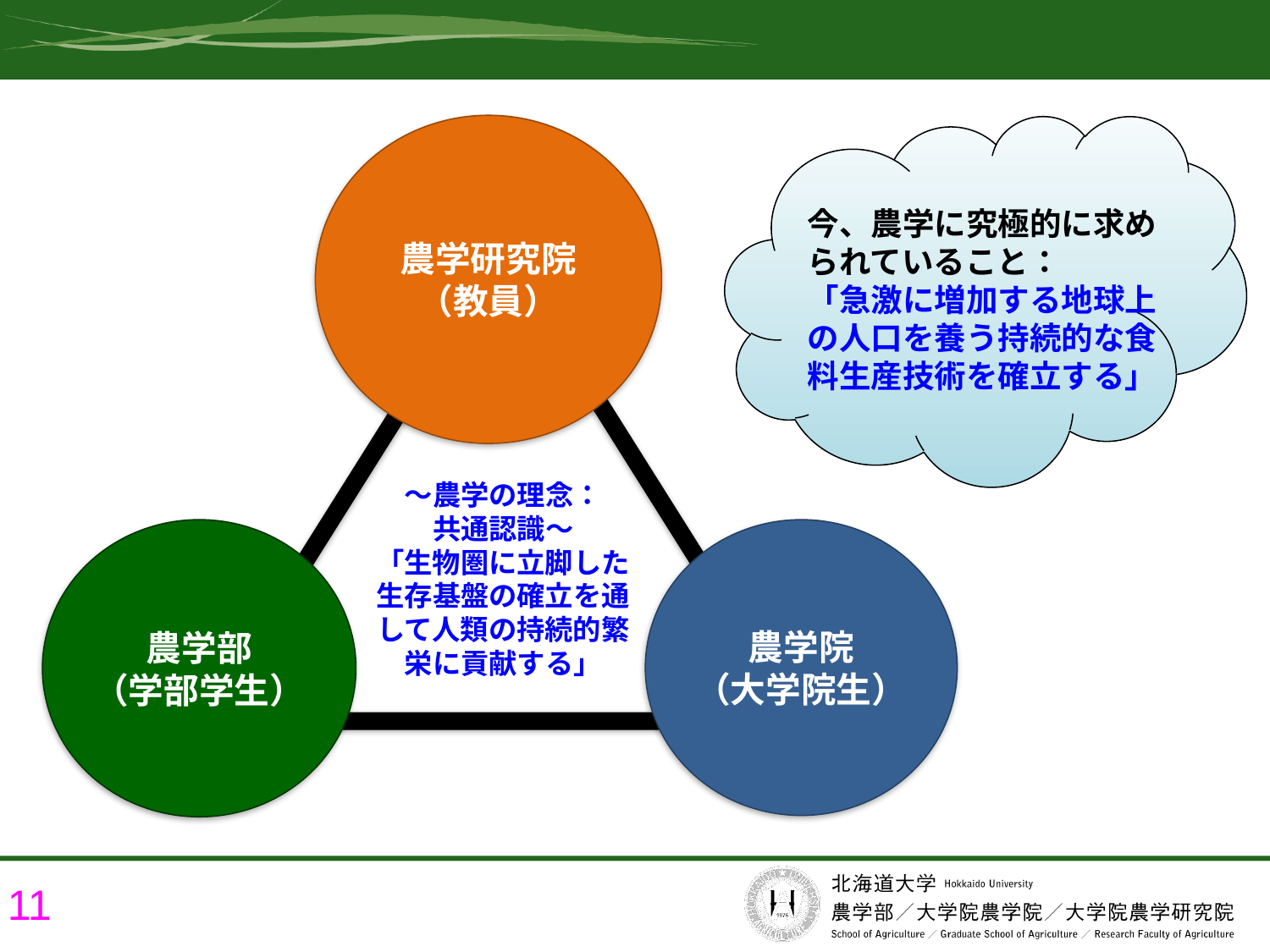

# 北大農学部の今
農学研究院
（教員）

今、農学に究極的に求められていること：
「急激に増加する地球上の人口を養う持続的な食料生産技術を確立する」

〜農学の理念：
共通認識〜
「生物圏に立脚した生存基盤の確立を通して人類の持続的繁栄に貢献する」
農学部
（学部学生）
農学院
（大学院生）
11